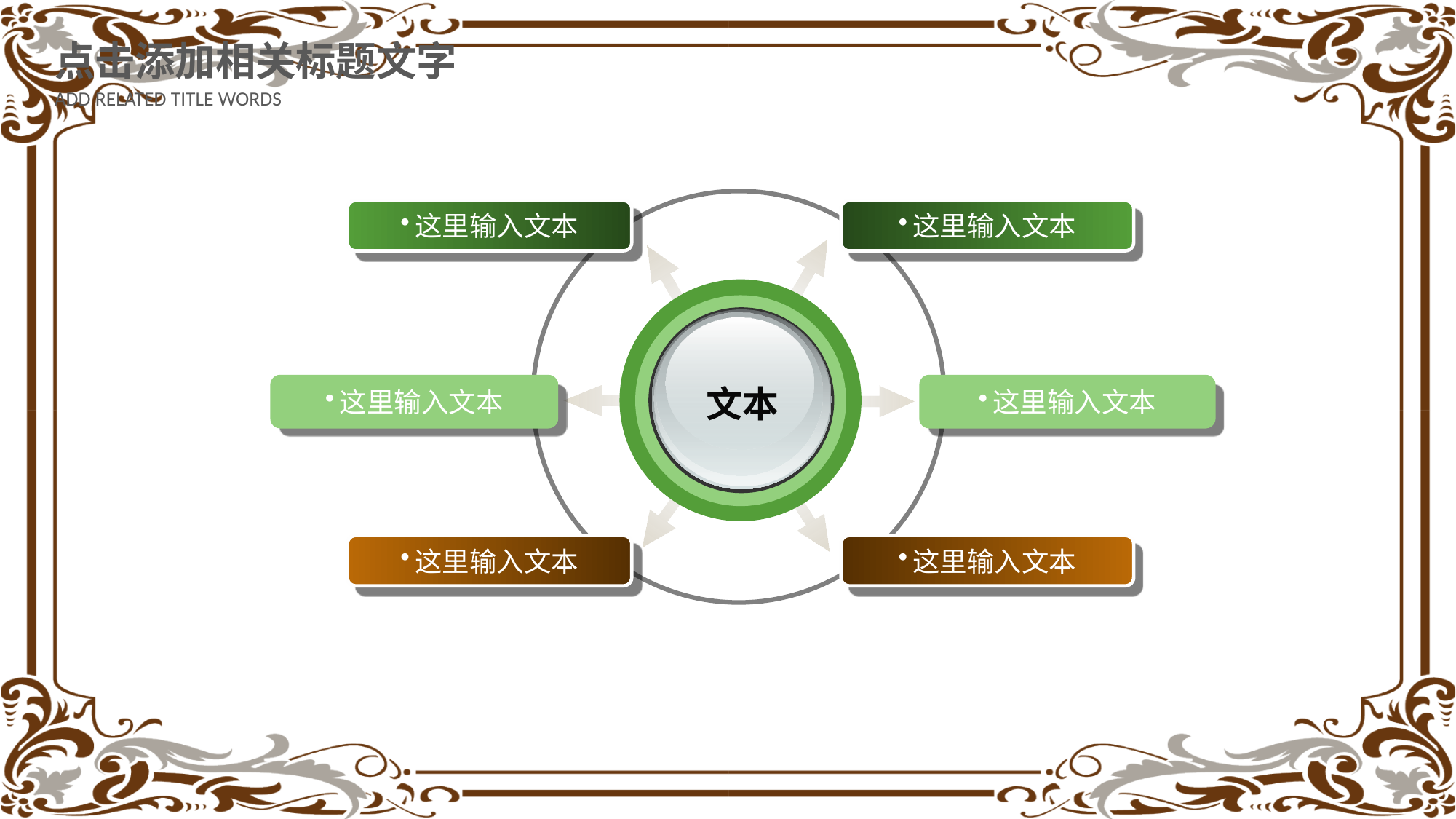

点击添加相关标题文字
ADD RELATED TITLE WORDS

文本

这里输入文本
这里输入文本
这里输入文本
这里输入文本
这里输入文本
这里输入文本